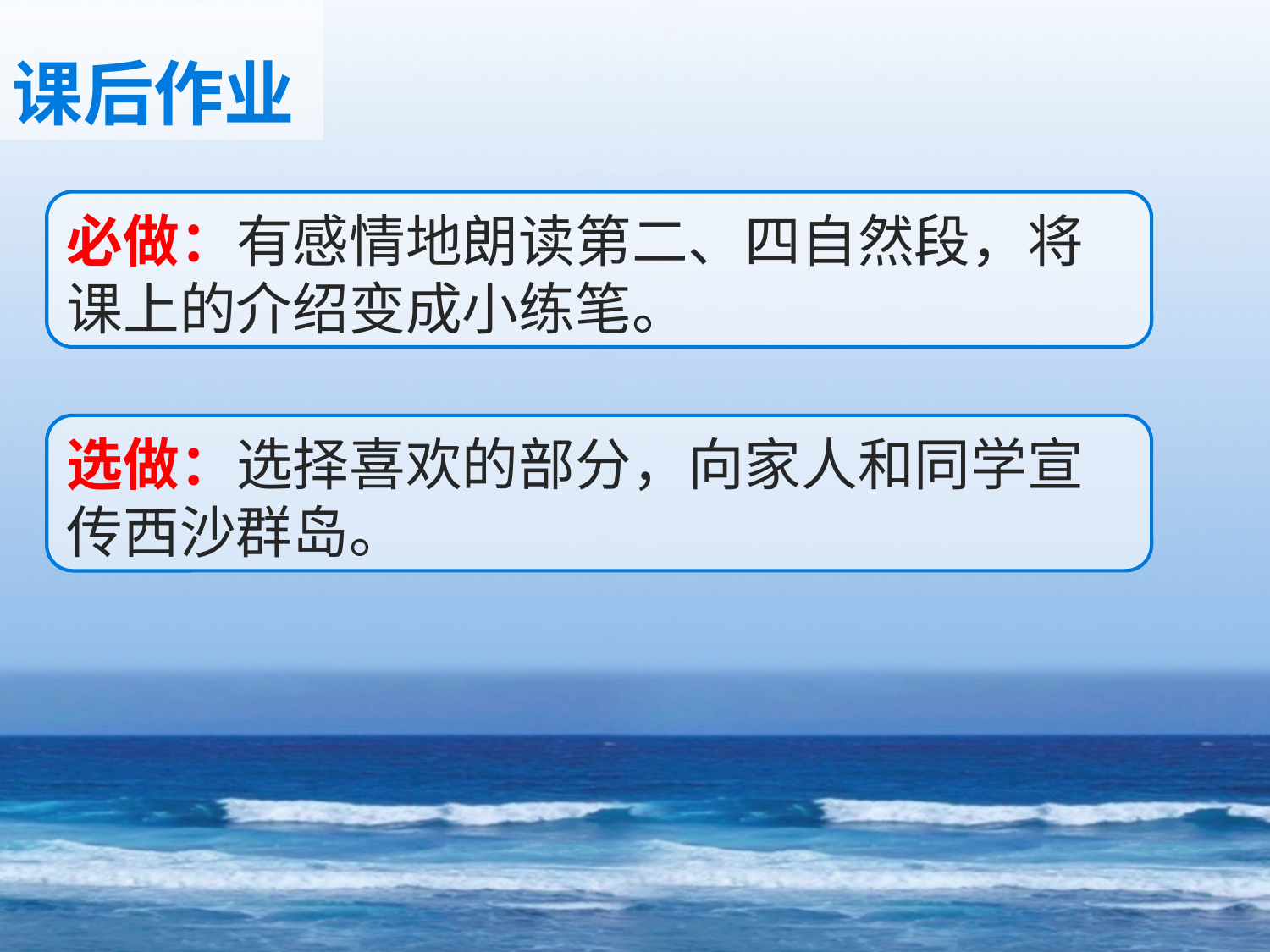

课后作业
必做：有感情地朗读第二、四自然段，将课上的介绍变成小练笔。
选做：选择喜欢的部分，向家人和同学宣传西沙群岛。